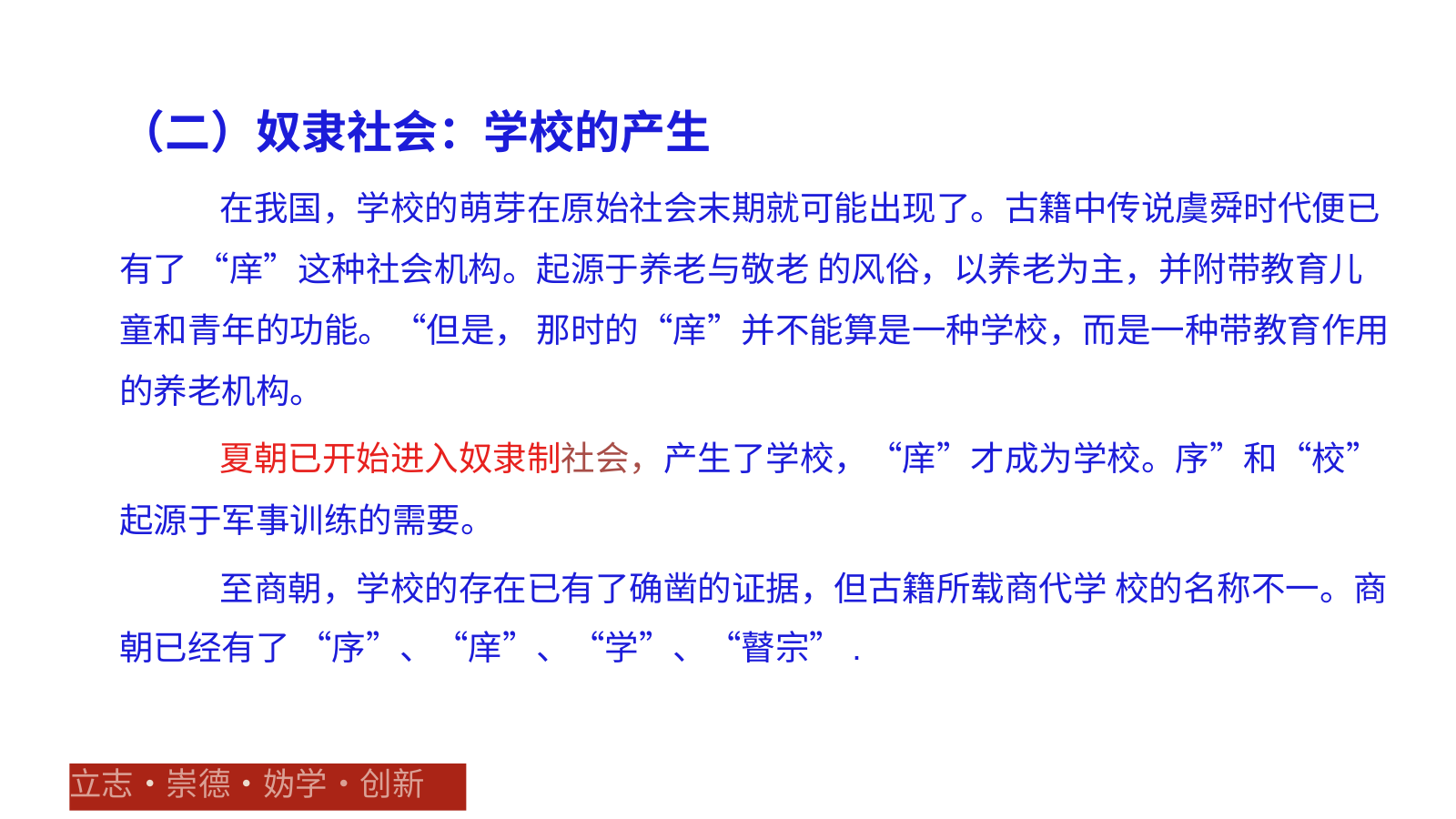

（二）奴隶社会：学校的产生
在我国，学校的萌芽在原始社会末期就可能出现了。古籍中传说虞舜时代便已有了 “庠”这种社会机构。起源于养老与敬老 的风俗，以养老为主，并附带教育儿童和青年的功能。“但是， 那时的“庠”并不能算是一种学校，而是一种带教育作用的养老机构。
夏朝已开始进入奴隶制社会，产生了学校，“庠”才成为学校。序”和“校”起源于军事训练的需要。
至商朝，学校的存在已有了确凿的证据，但古籍所载商代学 校的名称不一。商朝已经有了 “序”、“庠”、“学”、“瞽宗”.
立志•崇德•妫学•创新